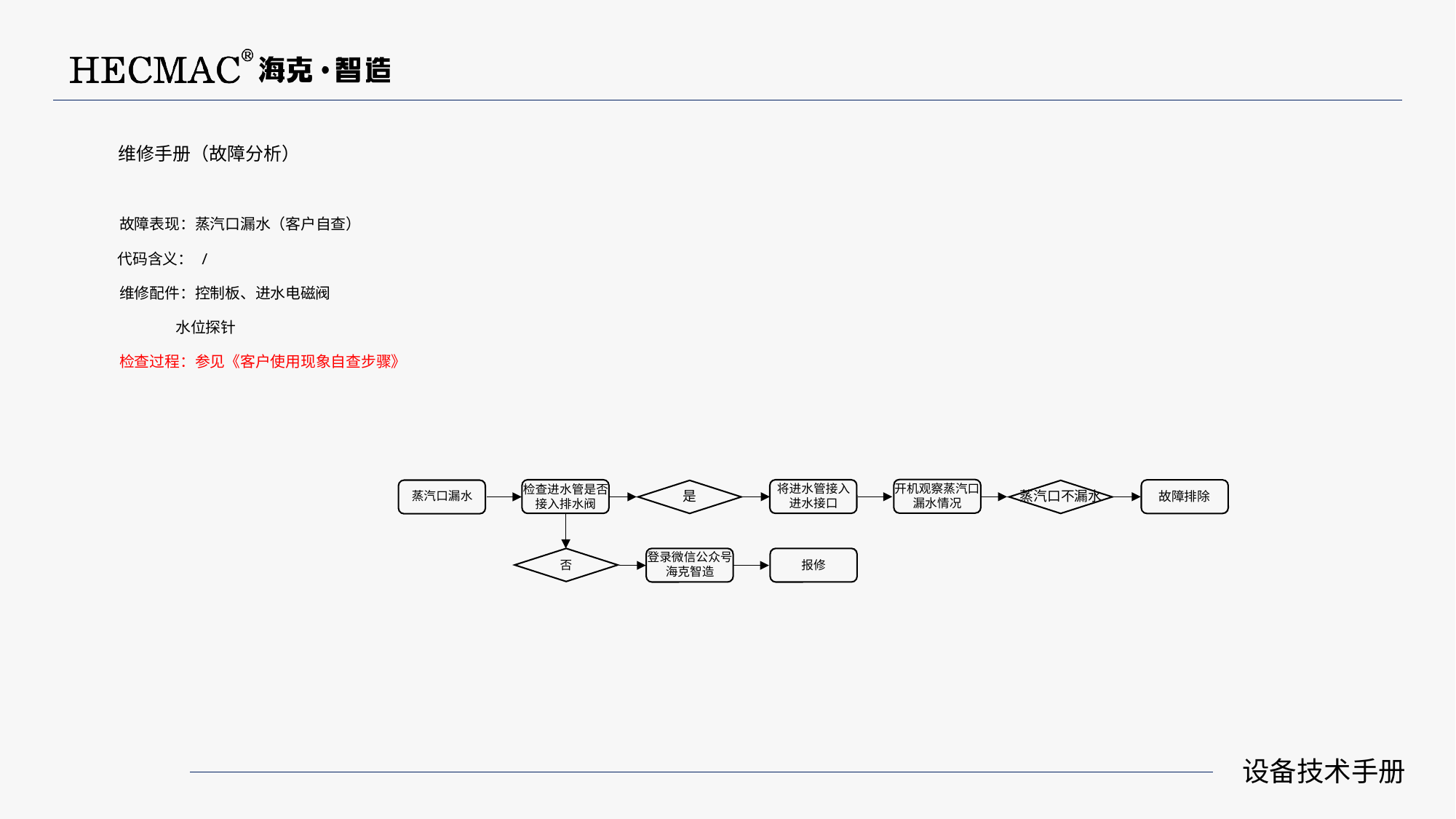

维修手册（故障分析）
故障表现：蒸汽口漏水（客户自查）
代码含义： /
维修配件：控制板、进水电磁阀
          水位探针
检查过程：参见《客户使用现象自查步骤》
开机观察蒸汽口
漏水情况
将进水管接入
进水接口
检查进水管是否
接入排水阀

是
蒸汽口不漏水
蒸汽口漏水
故障排除
登录微信公众号
海克智造

报修
否